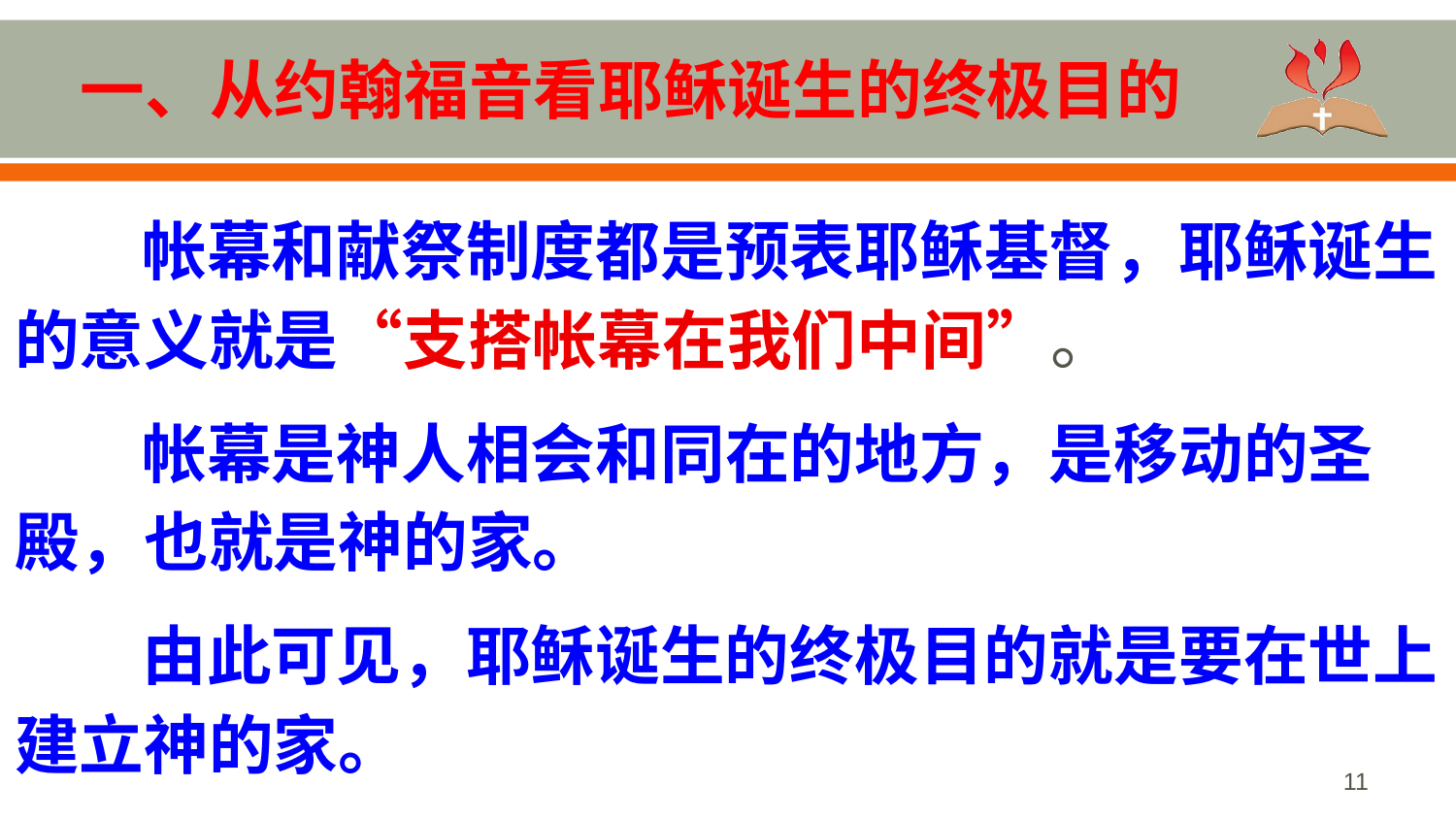

# 一、从约翰福音看耶稣诞生的终极目的
帐幕和献祭制度都是预表耶稣基督，耶稣诞生的意义就是“支搭帐幕在我们中间”。
帐幕是神人相会和同在的地方，是移动的圣殿，也就是神的家。
由此可见，耶稣诞生的终极目的就是要在世上建立神的家。

11